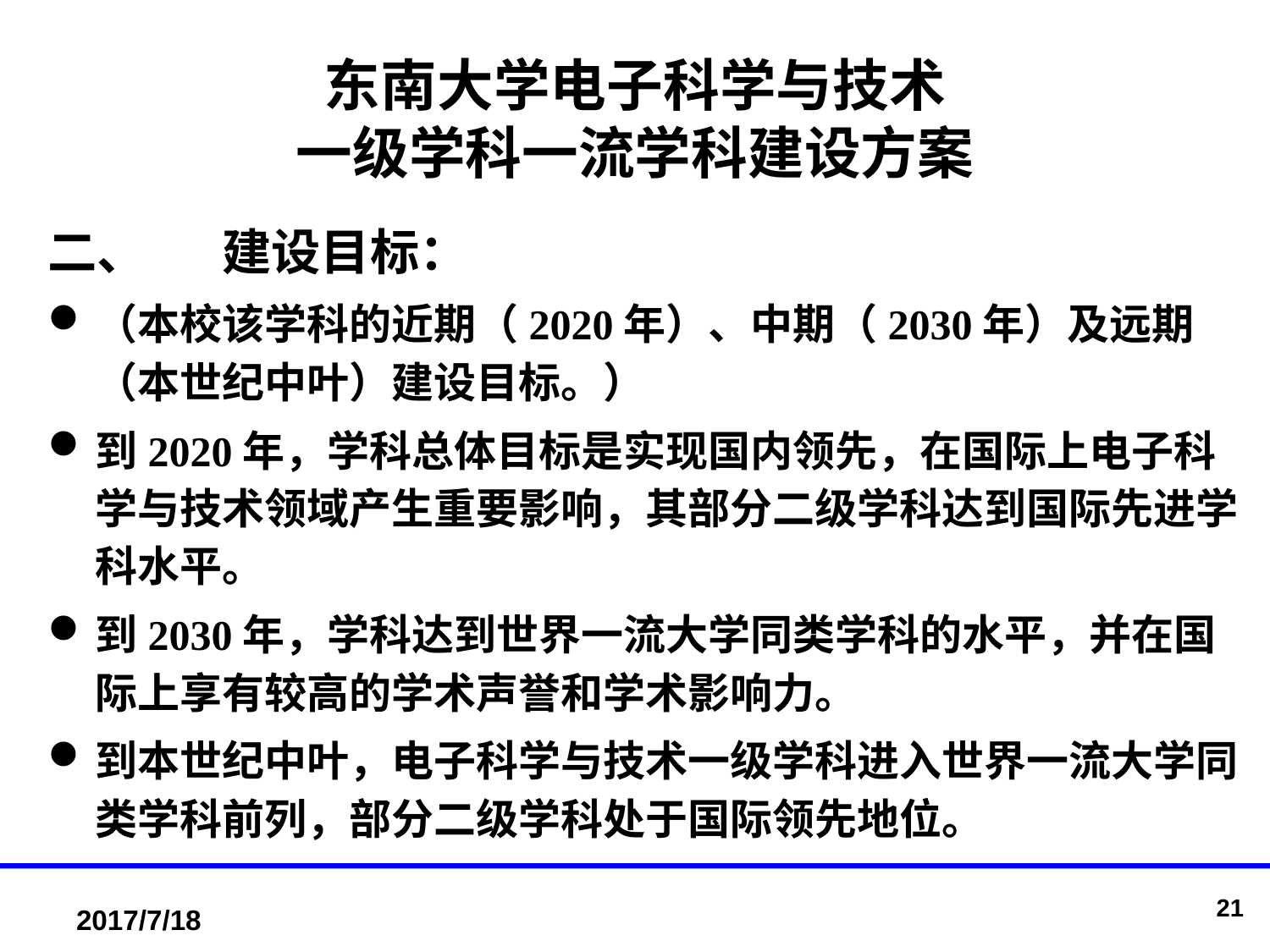

# 东南大学电子科学与技术 一级学科一流学科建设方案
二、	建设目标：
（本校该学科的近期（2020年）、中期（2030年）及远期（本世纪中叶）建设目标。）
到2020年，学科总体目标是实现国内领先，在国际上电子科学与技术领域产生重要影响，其部分二级学科达到国际先进学科水平。
到2030年，学科达到世界一流大学同类学科的水平，并在国际上享有较高的学术声誉和学术影响力。
到本世纪中叶，电子科学与技术一级学科进入世界一流大学同类学科前列，部分二级学科处于国际领先地位。
21
2017/7/18